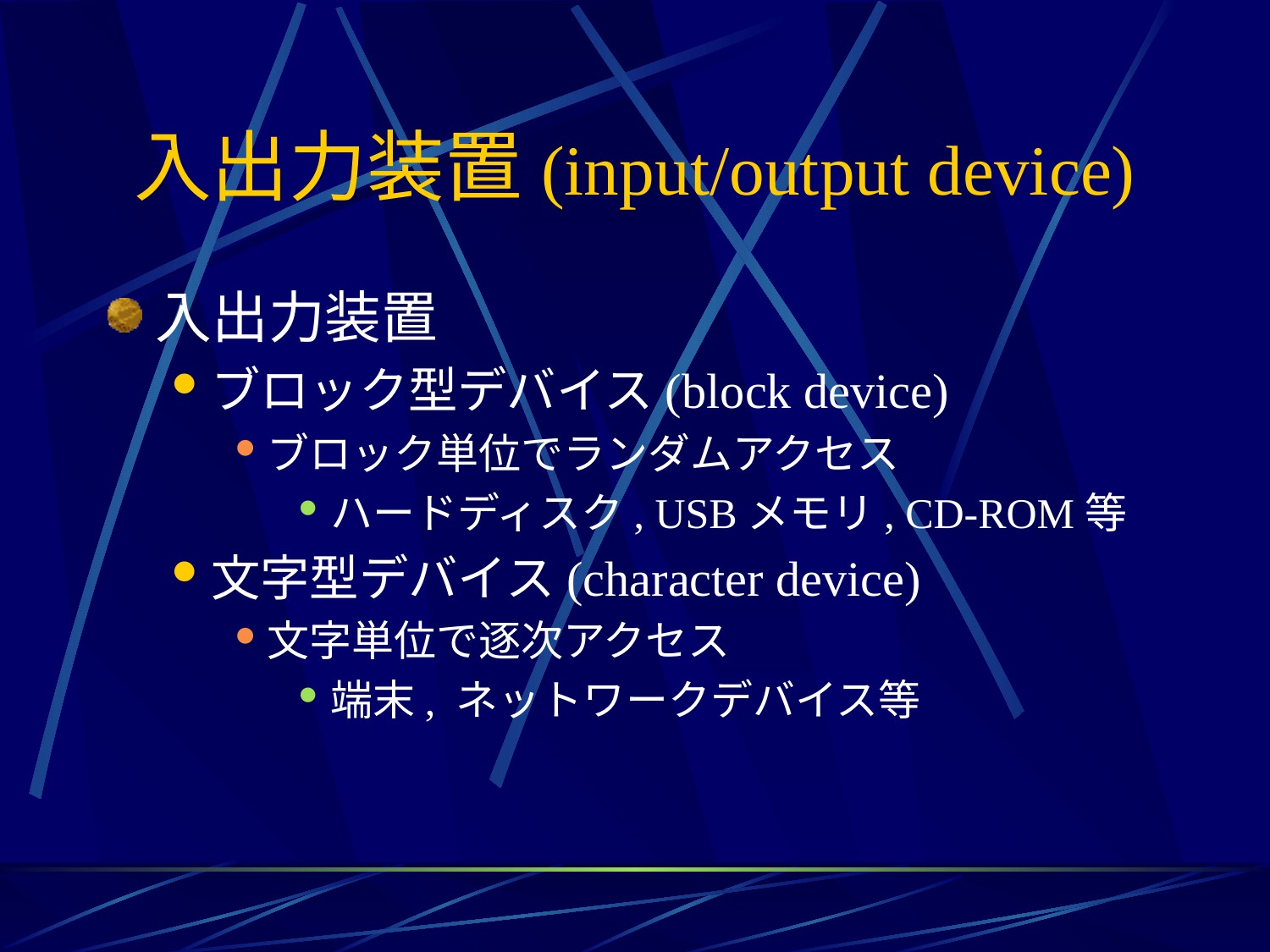

# 入出力装置(input/output device)
入出力装置
ブロック型デバイス(block device)
ブロック単位でランダムアクセス
ハードディスク, USBメモリ, CD-ROM等
文字型デバイス(character device)
文字単位で逐次アクセス
端末, ネットワークデバイス等